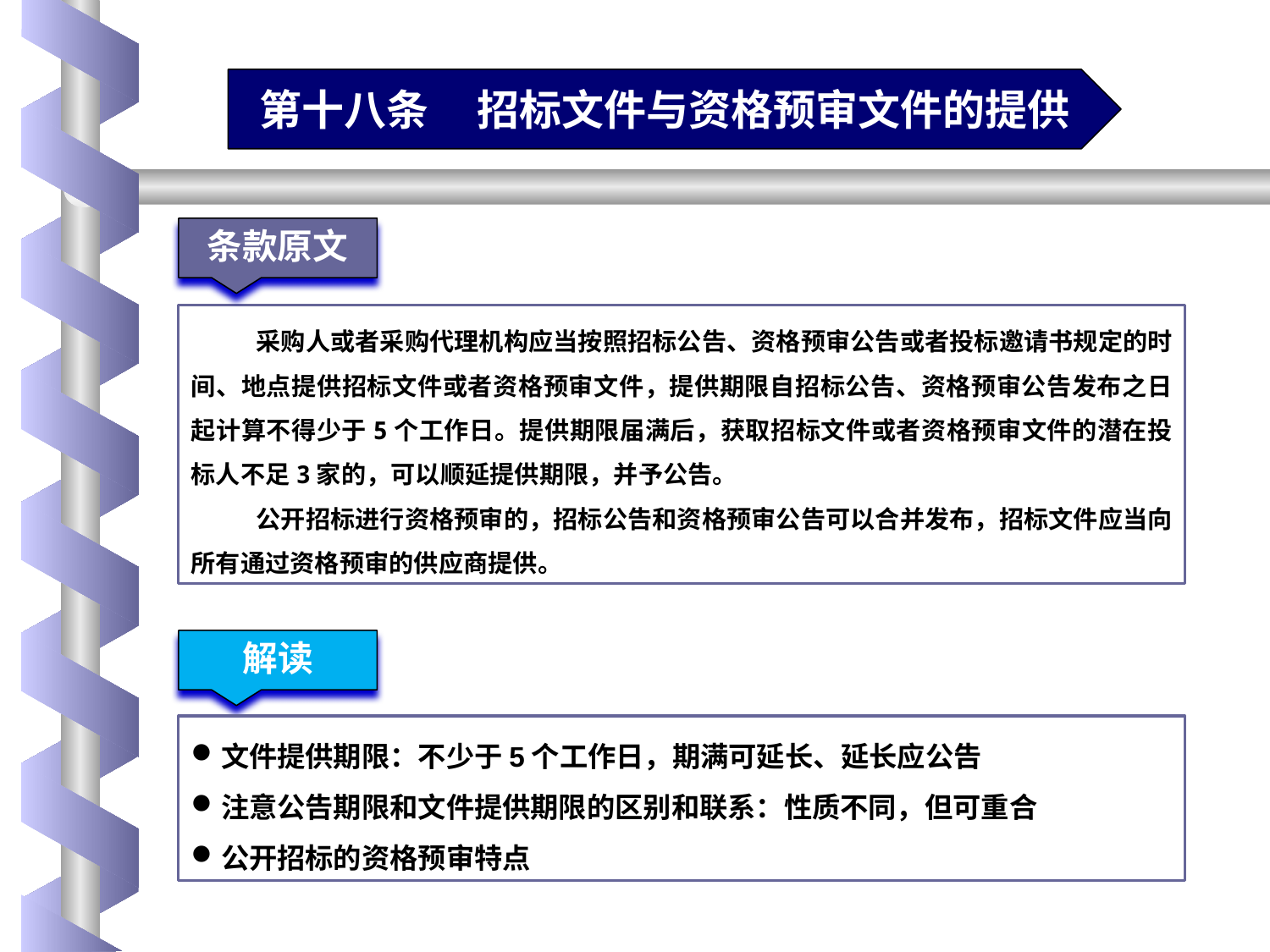

第十八条     招标文件与资格预审文件的提供
条款原文
采购人或者采购代理机构应当按照招标公告、资格预审公告或者投标邀请书规定的时间、地点提供招标文件或者资格预审文件，提供期限自招标公告、资格预审公告发布之日起计算不得少于5个工作日。提供期限届满后，获取招标文件或者资格预审文件的潜在投标人不足3家的，可以顺延提供期限，并予公告。
公开招标进行资格预审的，招标公告和资格预审公告可以合并发布，招标文件应当向所有通过资格预审的供应商提供。
解读
文件提供期限：不少于5个工作日，期满可延长、延长应公告
注意公告期限和文件提供期限的区别和联系：性质不同，但可重合
公开招标的资格预审特点